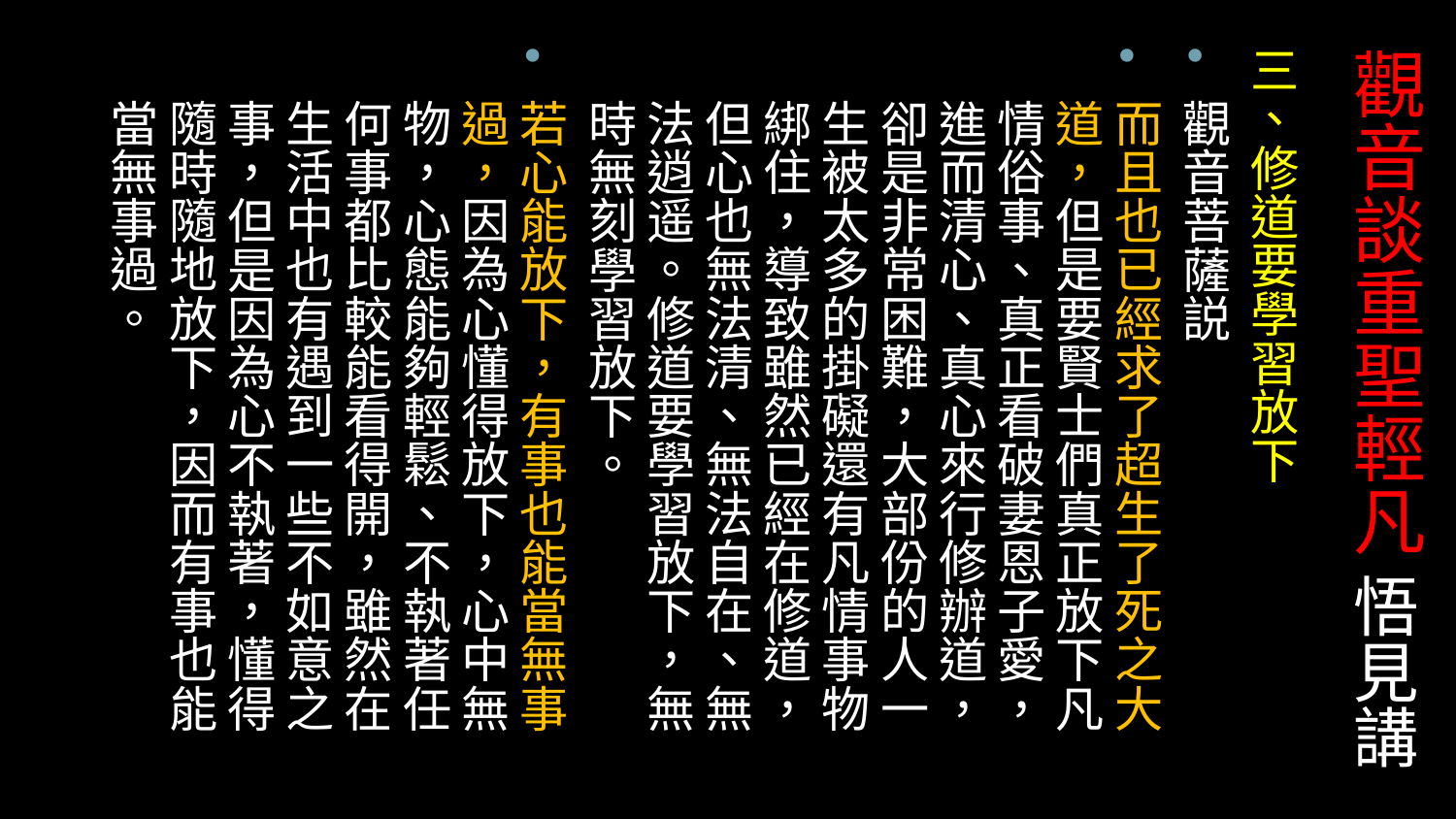

# 觀音談重聖輕凡 悟見講
三、修道要學習放下
觀音菩薩説
而且也已經求了超生了死之大道，但是要賢士們真正放下凡情俗事、真正看破妻恩子愛，進而清心、真心來行修辦道，卻是非常困難，大部份的人一生被太多的掛礙還有凡情事物綁住，導致雖然已經在修道，但心也無法清、無法自在、無法逍遥。修道要學習放下，無時無刻學習放下。
若心能放下，有事也能當無事過，因為心懂得放下，心中無物，心態能夠輕鬆、不執著任何事都比較能看得開，雖然在生活中也有遇到一些不如意之事，但是因為心不執著，懂得隨時隨地放下，因而有事也能當無事過。